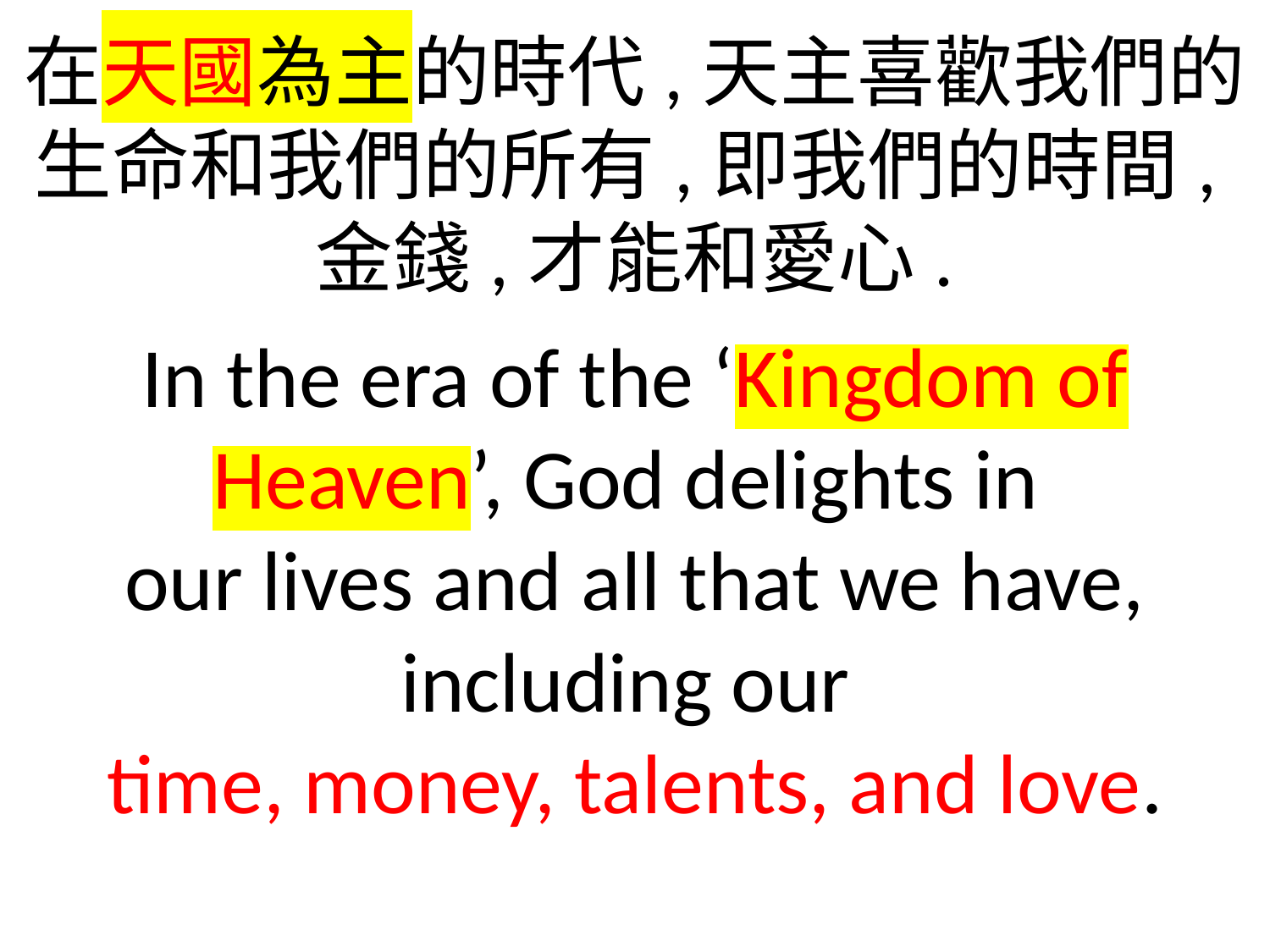

在天國為主的時代,天主喜歡我們的生命和我們的所有,即我們的時間,金錢,才能和愛心.
In the era of the ‘Kingdom of Heaven’, God delights in
our lives and all that we have, including our
time, money, talents, and love.